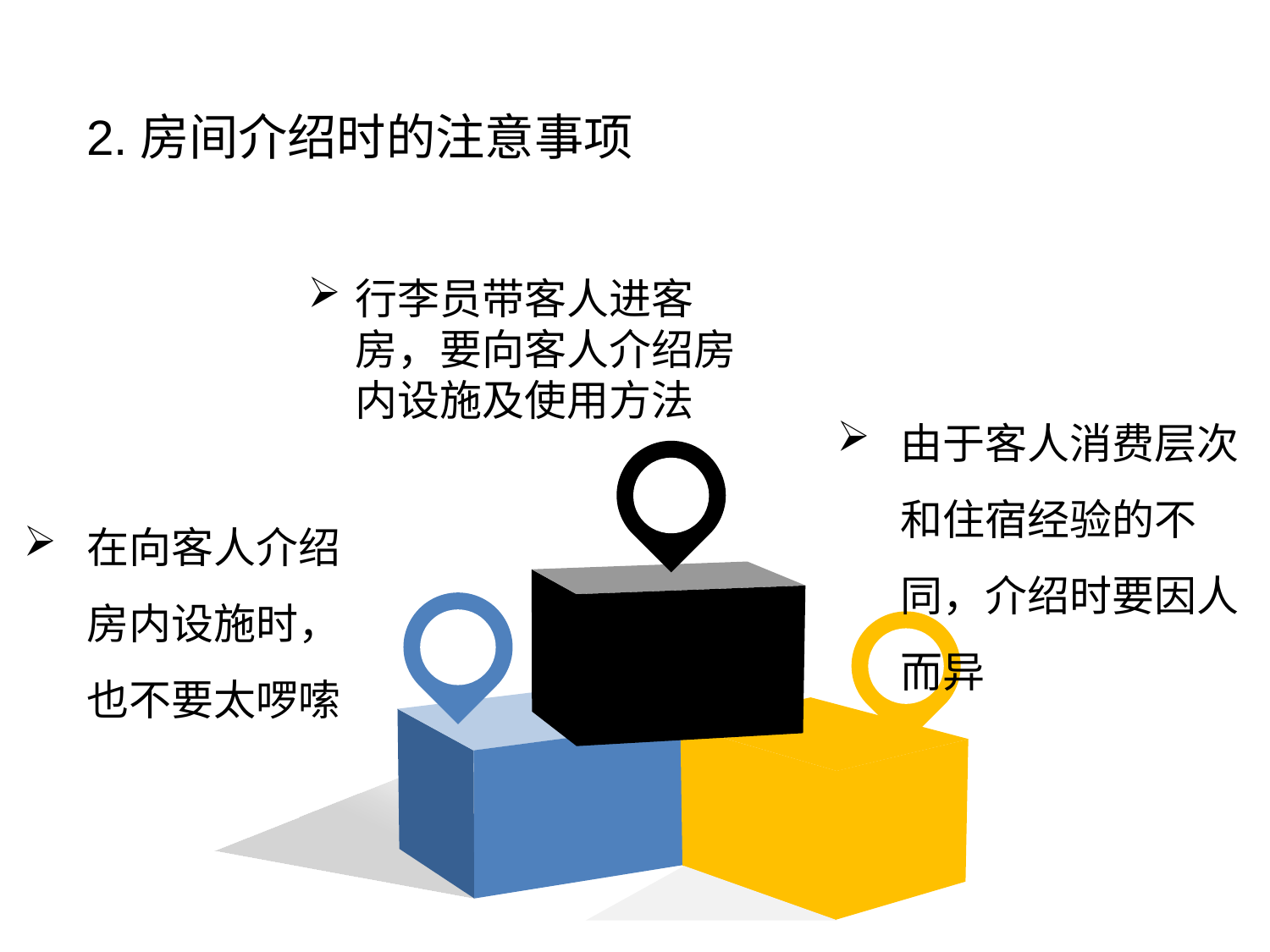

2.房间介绍时的注意事项
行李员带客人进客房，要向客人介绍房内设施及使用方法
由于客人消费层次和住宿经验的不同，介绍时要因人而异

在向客人介绍房内设施时，也不要太啰嗦